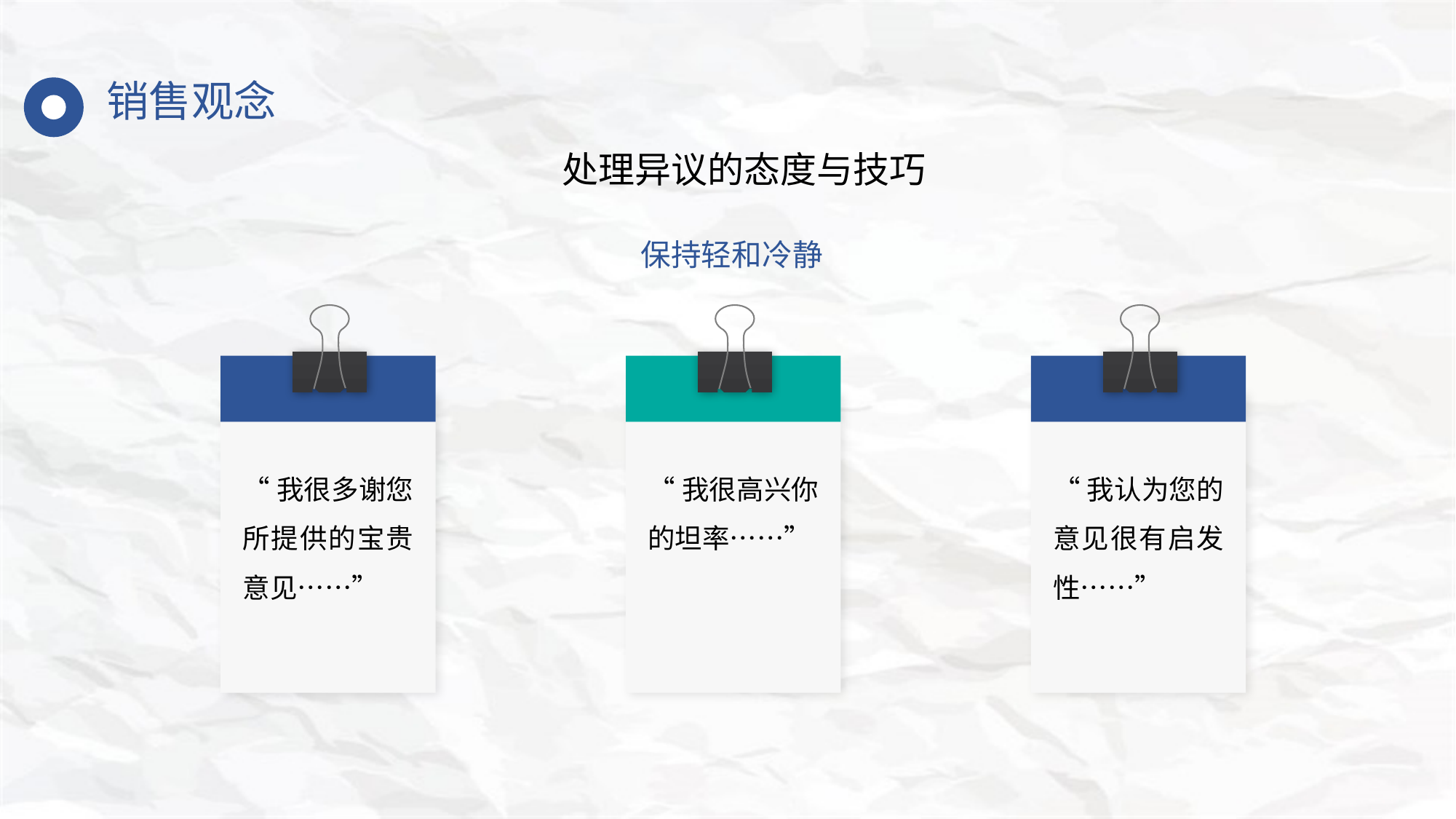

销售观念

处理异议的态度与技巧
保持轻和冷静

“我很多谢您所提供的宝贵意见……”

“我很高兴你的坦率……”

“我认为您的意见很有启发性……”